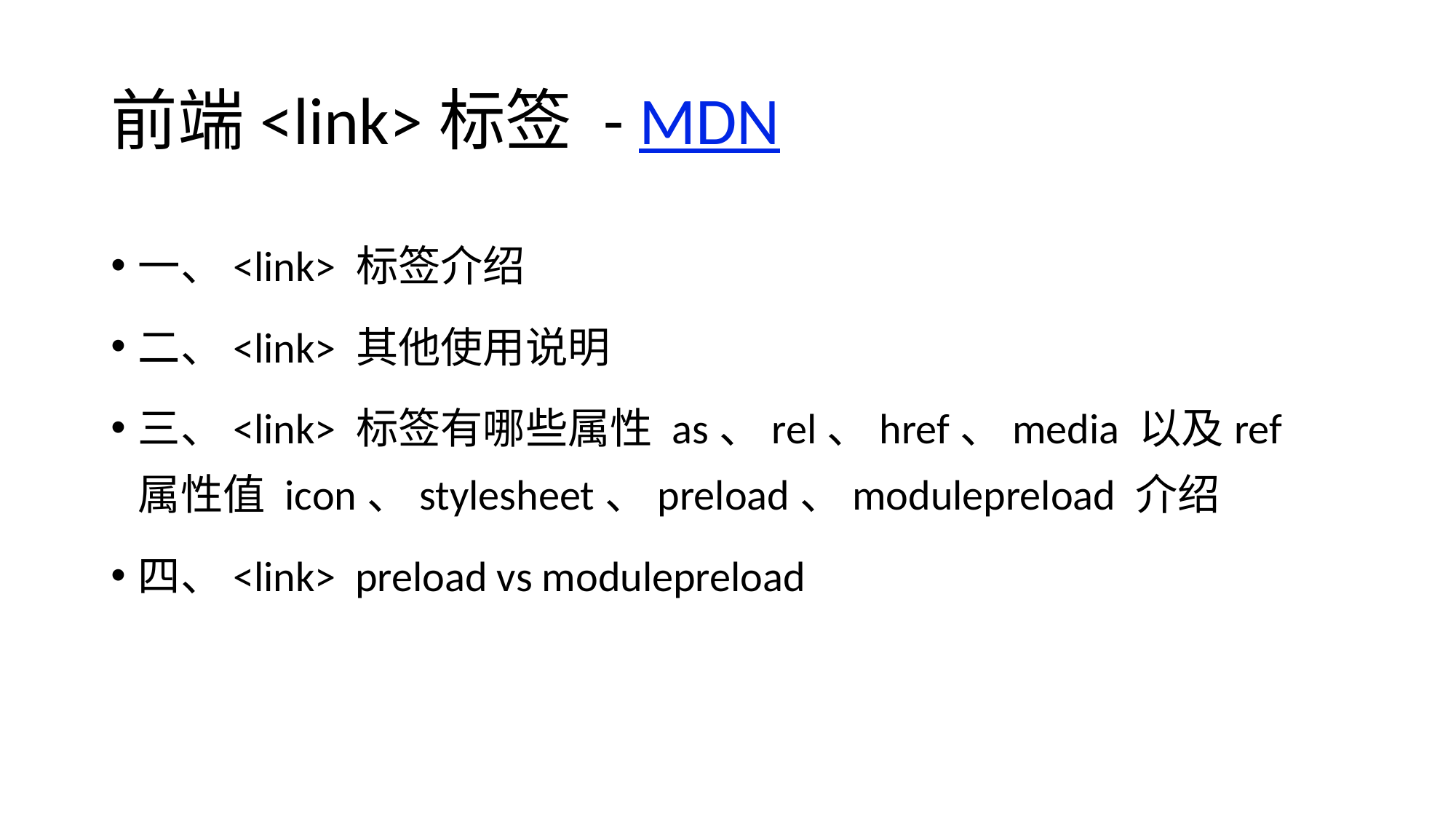

# 前端<link>标签 - MDN
一、<link> 标签介绍
二、<link> 其他使用说明
三、<link> 标签有哪些属性 as、rel、href、media 以及ref 属性值 icon、stylesheet、preload、modulepreload 介绍
四、<link>  preload vs modulepreload